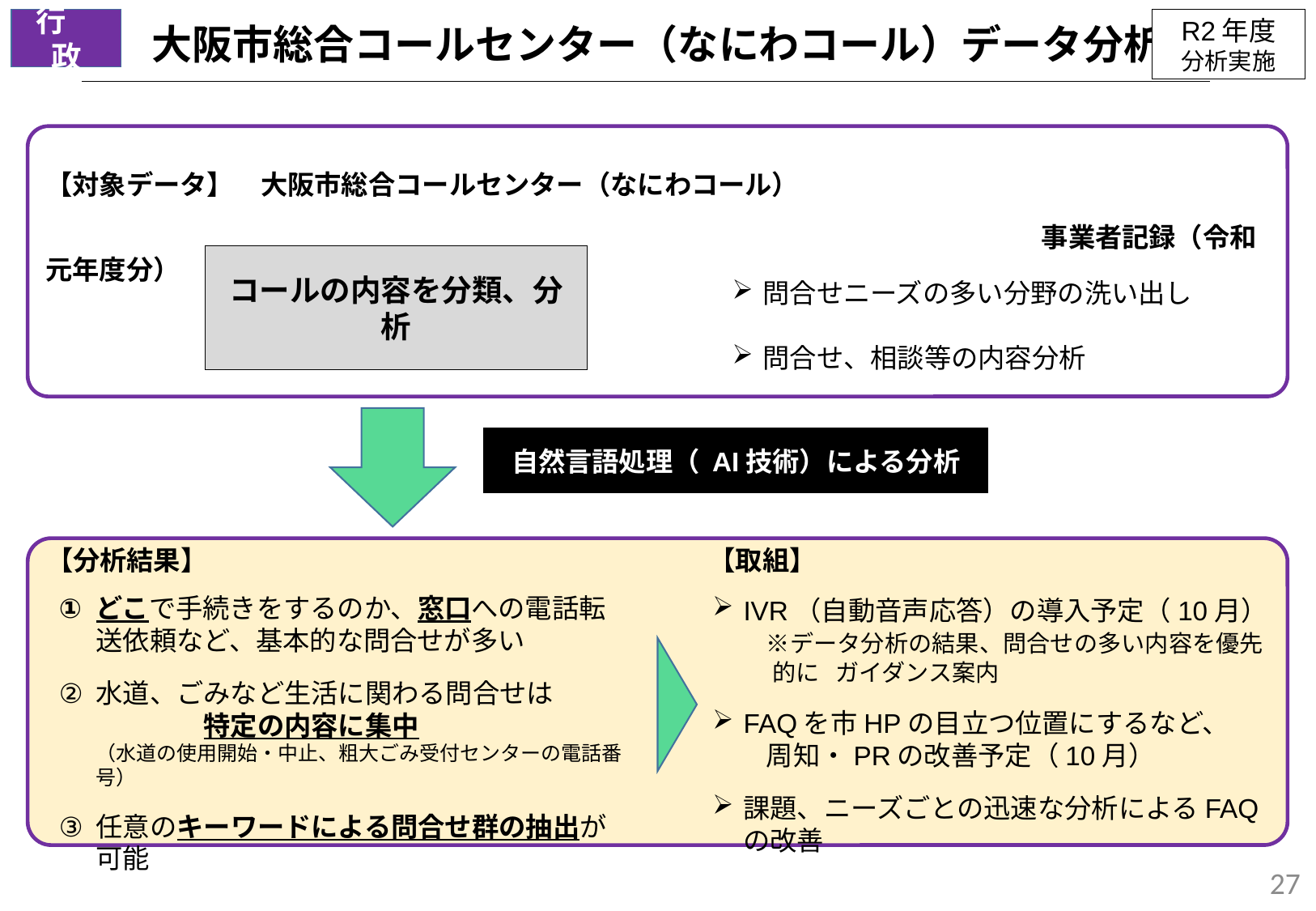

R2年度
分析実施
行　政
大阪市総合コールセンター（なにわコール）データ分析

【対象データ】　大阪市総合コールセンター（なにわコール）
　　　　　　　　　　　　　　　　　　　　　　　　　　　　　　　　　　　　　事業者記録（令和元年度分）　５６,８１４件

コールの内容を分類、分析
問合せニーズの多い分野の洗い出し

問合せ、相談等の内容分析

自然言語処理（ AI技術）による分析
【分析結果】
【取組】

どこで手続きをするのか、窓口への電話転送依頼など、基本的な問合せが多い
水道、ごみなど生活に関わる問合せは　　　　　　特定の内容に集中
（水道の使用開始・中止、粗大ごみ受付センターの電話番号）
任意のキーワードによる問合せ群の抽出が可能
IVR（自動音声応答）の導入予定（10月）
　　※データ分析の結果、問合せの多い内容を優先的に   ガイダンス案内
FAQを市HPの目立つ位置にするなど、
　　周知・PRの改善予定（10月）
課題、ニーズごとの迅速な分析によるFAQの改善

27